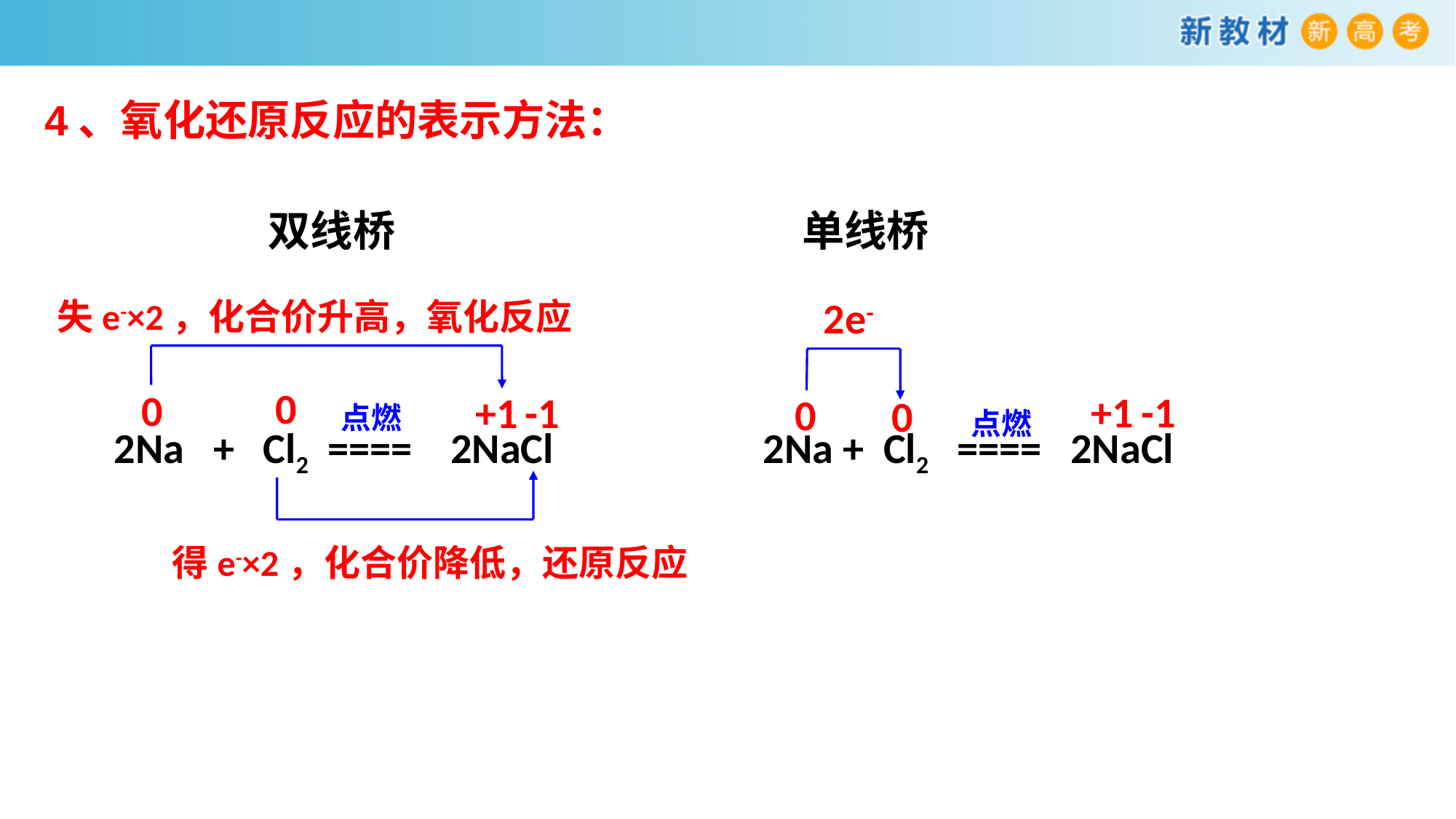

4、氧化还原反应的表示方法：
双线桥
单线桥
2e-
失e-×2，化合价升高，氧化反应

0
0
+1
-1
+1
-1
0
0
点燃
2Na   +   Cl2  ====    2NaCl
点燃
2Na +  Cl2   ====   2NaCl

得e-×2，化合价降低，还原反应